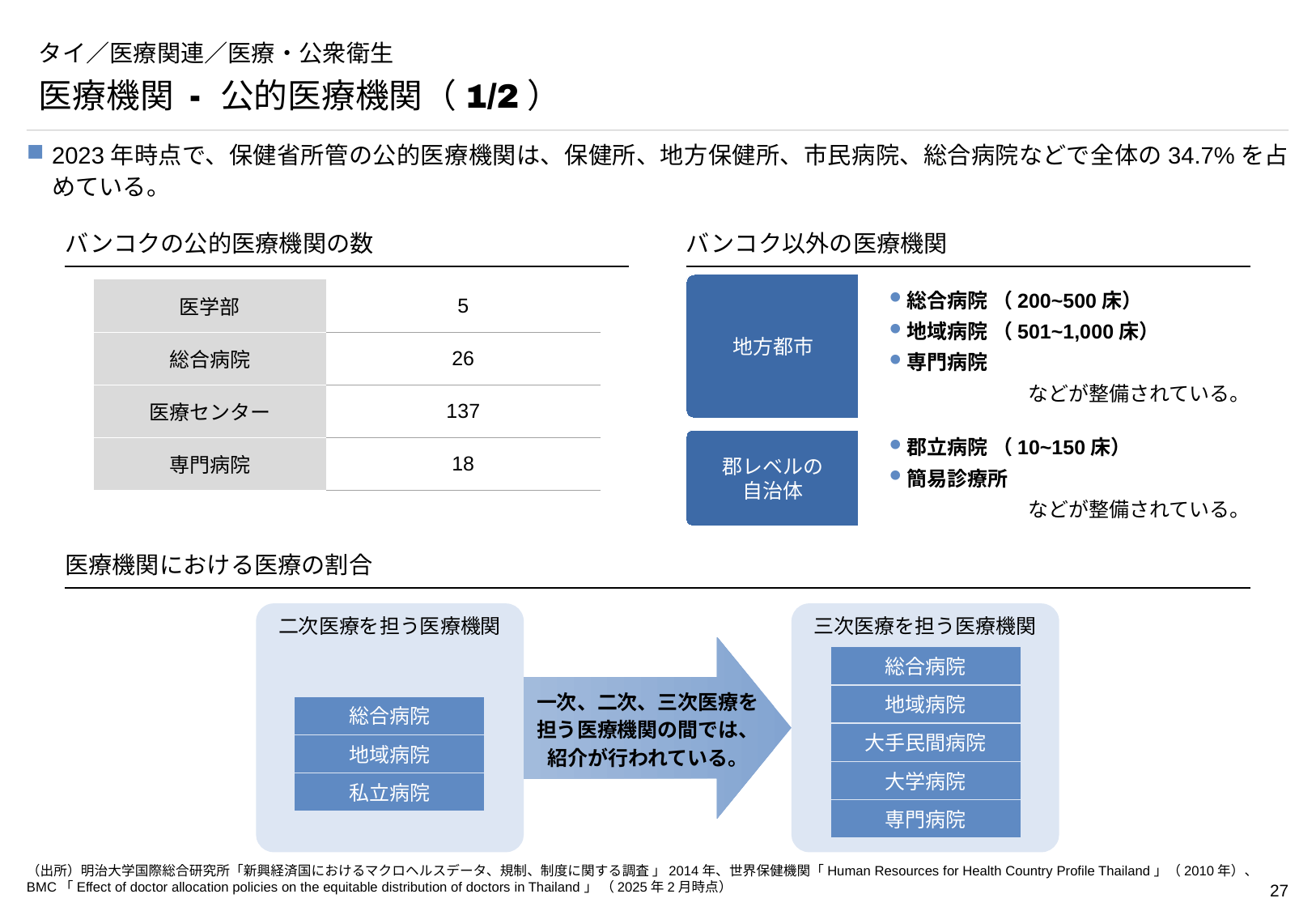

# タイ／医療関連／医療・公衆衛生
医療機関 - 公的医療機関（1/2）
2023年時点で、保健省所管の公的医療機関は、保健所、地方保健所、市民病院、総合病院などで全体の34.7%を占めている。
バンコクの公的医療機関の数
バンコク以外の医療機関
地方都市
総合病院 （200~500床）
地域病院 （501~1,000床）
専門病院
　などが整備されている。
| 医学部 | 5 |
| --- | --- |
| 総合病院 | 26 |
| 医療センター | 137 |
| 専門病院 | 18 |
郡レベルの
自治体
郡立病院 （10~150床）
簡易診療所
などが整備されている。
医療機関における医療の割合
二次医療を担う医療機関
三次医療を担う医療機関

総合病院
一次、二次、三次医療を担う医療機関の間では、紹介が行われている。
地域病院
総合病院
大手民間病院
地域病院
大学病院
私立病院
専門病院
（出所）明治大学国際総合研究所「新興経済国におけるマクロヘルスデータ、規制、制度に関する調査 」2014年、世界保健機関「Human Resources for Health Country Profile Thailand」（2010年）、BMC「Effect of doctor allocation policies on the equitable distribution of doctors in Thailand」 （2025年2月時点）